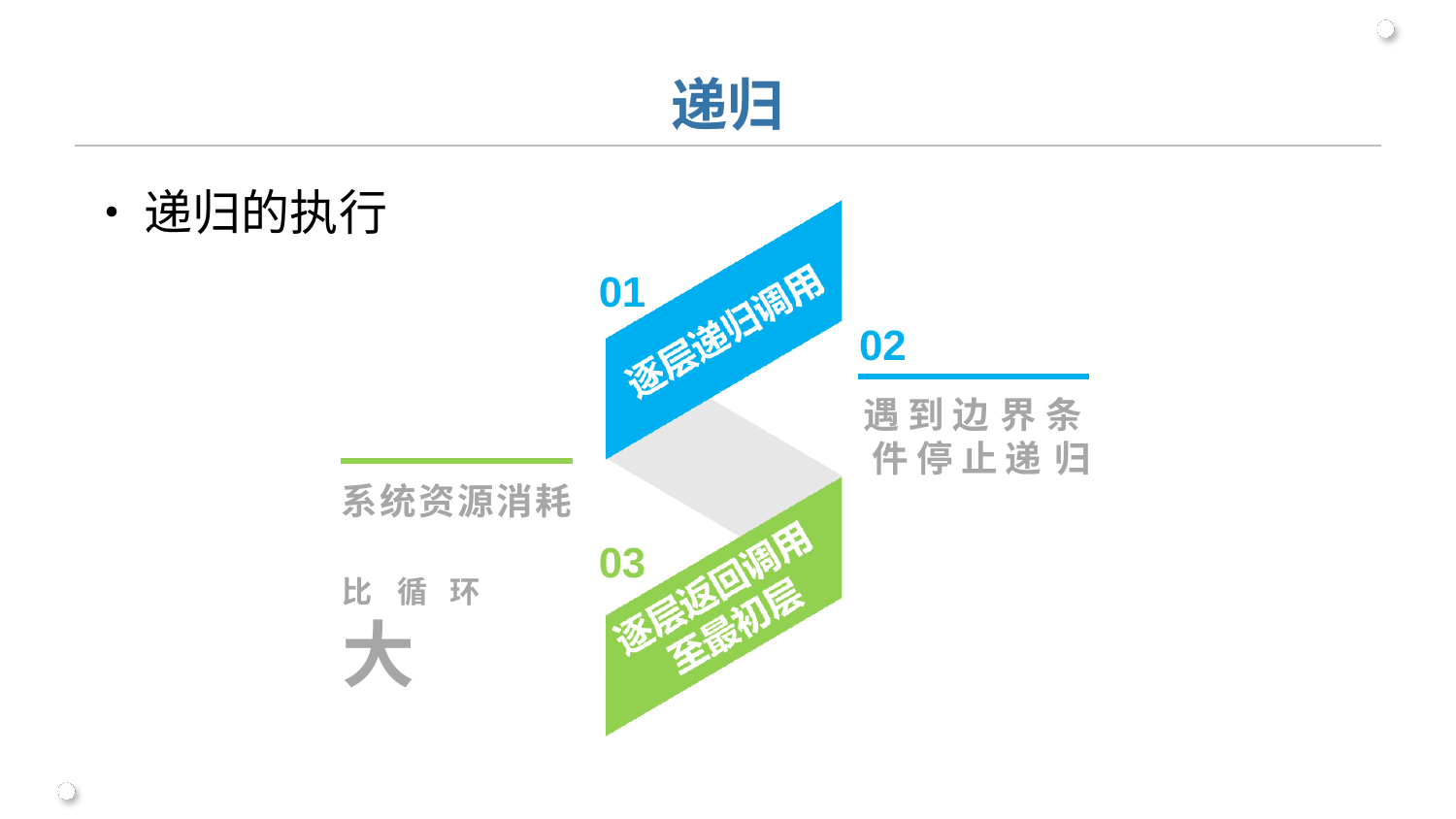

递归

•	递归的执行
01
02
遇 到 边 界 条  件 停 止 递 归

系统资源消耗
比	循	环	大
03